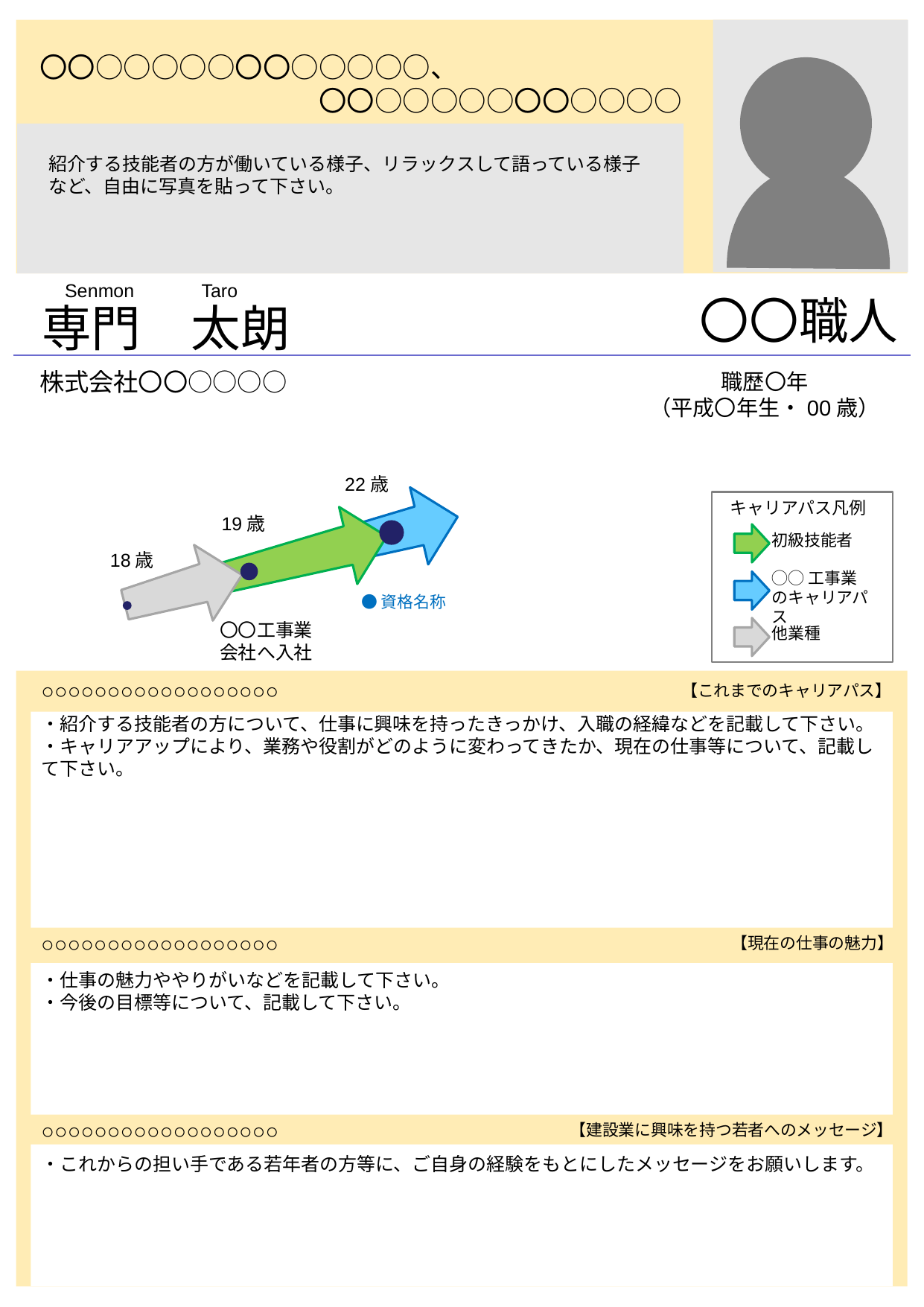

〇〇○○○○○〇〇○○○○○、
　　　　　　　　　　〇〇○○○○○〇〇○○○○

紹介する技能者の方が働いている様子、リラックスして語っている様子など、自由に写真を貼って下さい。

　Senmon             Taro
〇〇職人
専門　太朗
株式会社〇〇○○○○
職歴〇年
（平成〇年生・00歳）
22歳

キャリアパス凡例

初級技能者
◯◯工事業のキャリアパス

他業種

19歳

18歳

●資格名称

〇〇工事業
会社へ入社

○○○○○○○○○○○○○○○○○○
【これまでのキャリアパス】
・紹介する技能者の方について、仕事に興味を持ったきっかけ、入職の経緯などを記載して下さい。
・キャリアアップにより、業務や役割がどのように変わってきたか、現在の仕事等について、記載して下さい。

○○○○○○○○○○○○○○○○○○
【現在の仕事の魅力】
・仕事の魅力ややりがいなどを記載して下さい。
・今後の目標等について、記載して下さい。

○○○○○○○○○○○○○○○○○○
【建設業に興味を持つ若者へのメッセージ】

・これからの担い手である若年者の方等に、ご自身の経験をもとにしたメッセージをお願いします。